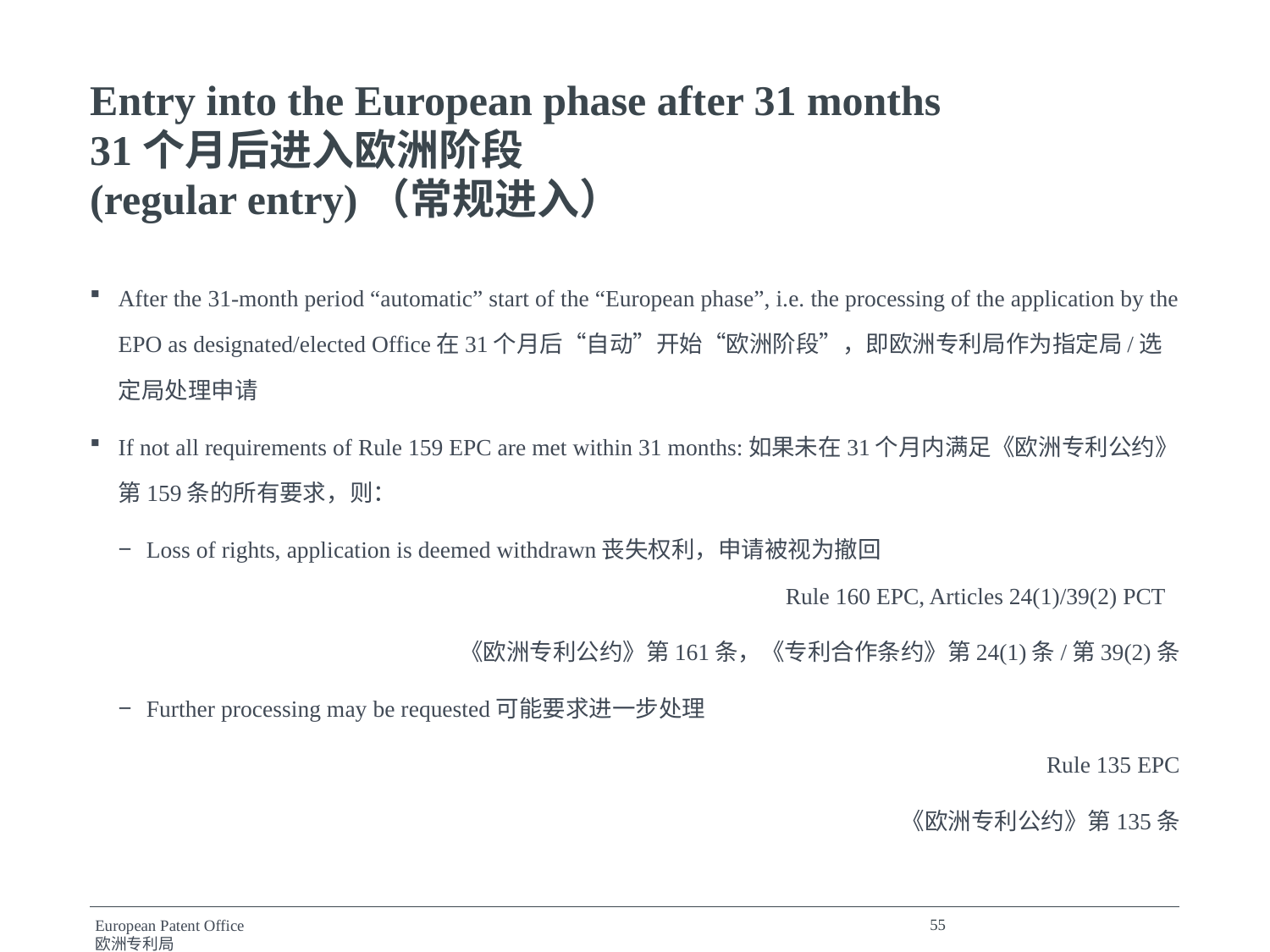

Entry into the European phase after 31 months
31个月后进入欧洲阶段
(regular entry)（常规进入）
After the 31-month period “automatic” start of the “European phase”, i.e. the processing of the application by the EPO as designated/elected Office在31个月后“自动”开始“欧洲阶段”，即欧洲专利局作为指定局/选定局处理申请
If not all requirements of Rule 159 EPC are met within 31 months:如果未在31个月内满足《欧洲专利公约》第159条的所有要求，则：
Loss of rights, application is deemed withdrawn丧失权利，申请被视为撤回
	Rule 160 EPC, Articles 24(1)/39(2) PCT
《欧洲专利公约》第161条，《专利合作条约》第24(1)条/第39(2)条
Further processing may be requested可能要求进一步处理
Rule 135 EPC
《欧洲专利公约》第135条

55